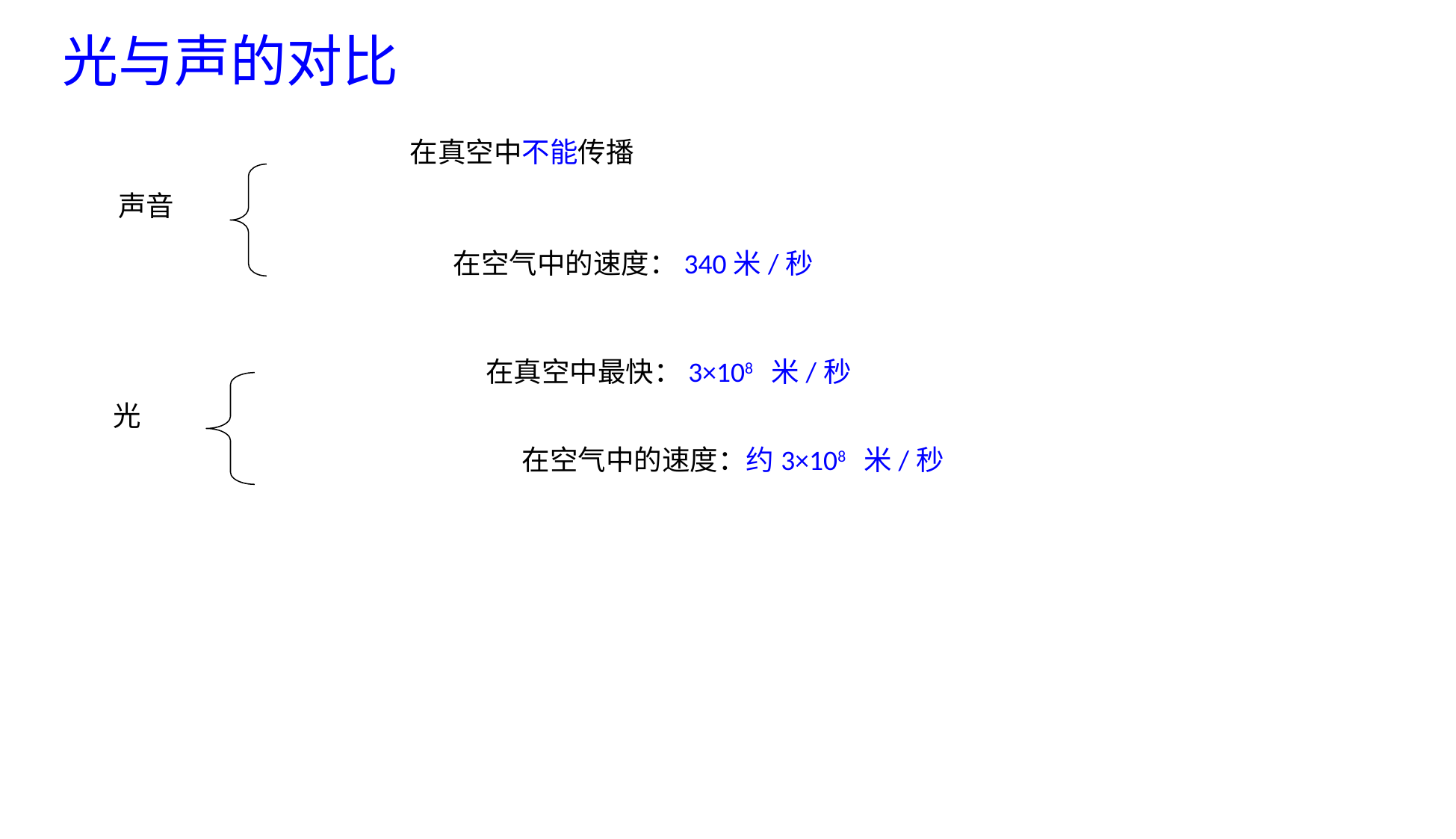

光与声的对比
在真空中不能传播

声音
在空气中的速度：340米/秒
在真空中最快：3×108   米/秒

光
在空气中的速度：约3×108   米/秒